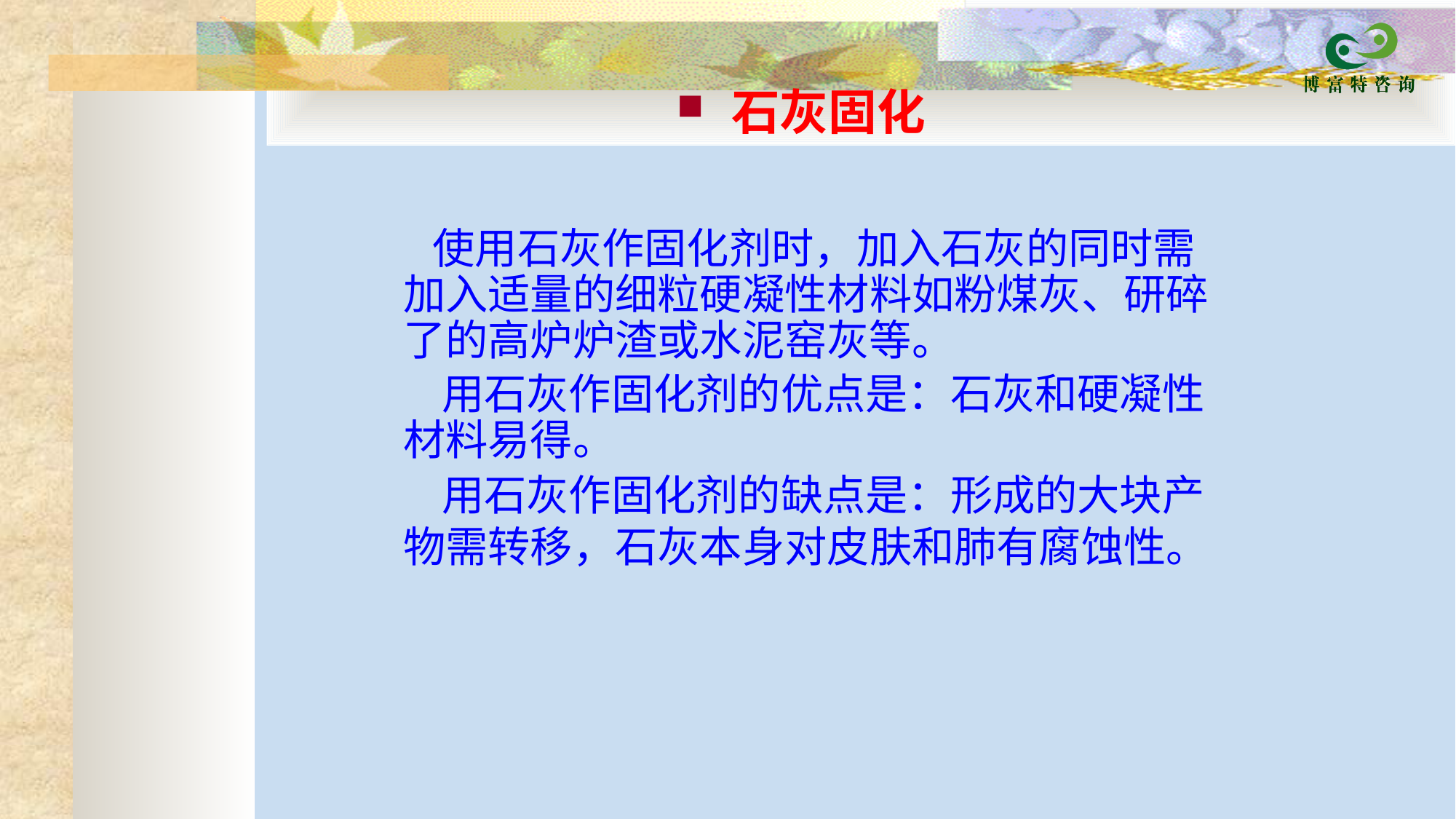

石灰固化
  使用石灰作固化剂时，加入石灰的同时需加入适量的细粒硬凝性材料如粉煤灰、研碎了的高炉炉渣或水泥窑灰等。
   用石灰作固化剂的优点是：石灰和硬凝性材料易得。
   用石灰作固化剂的缺点是：形成的大块产物需转移，石灰本身对皮肤和肺有腐蚀性。